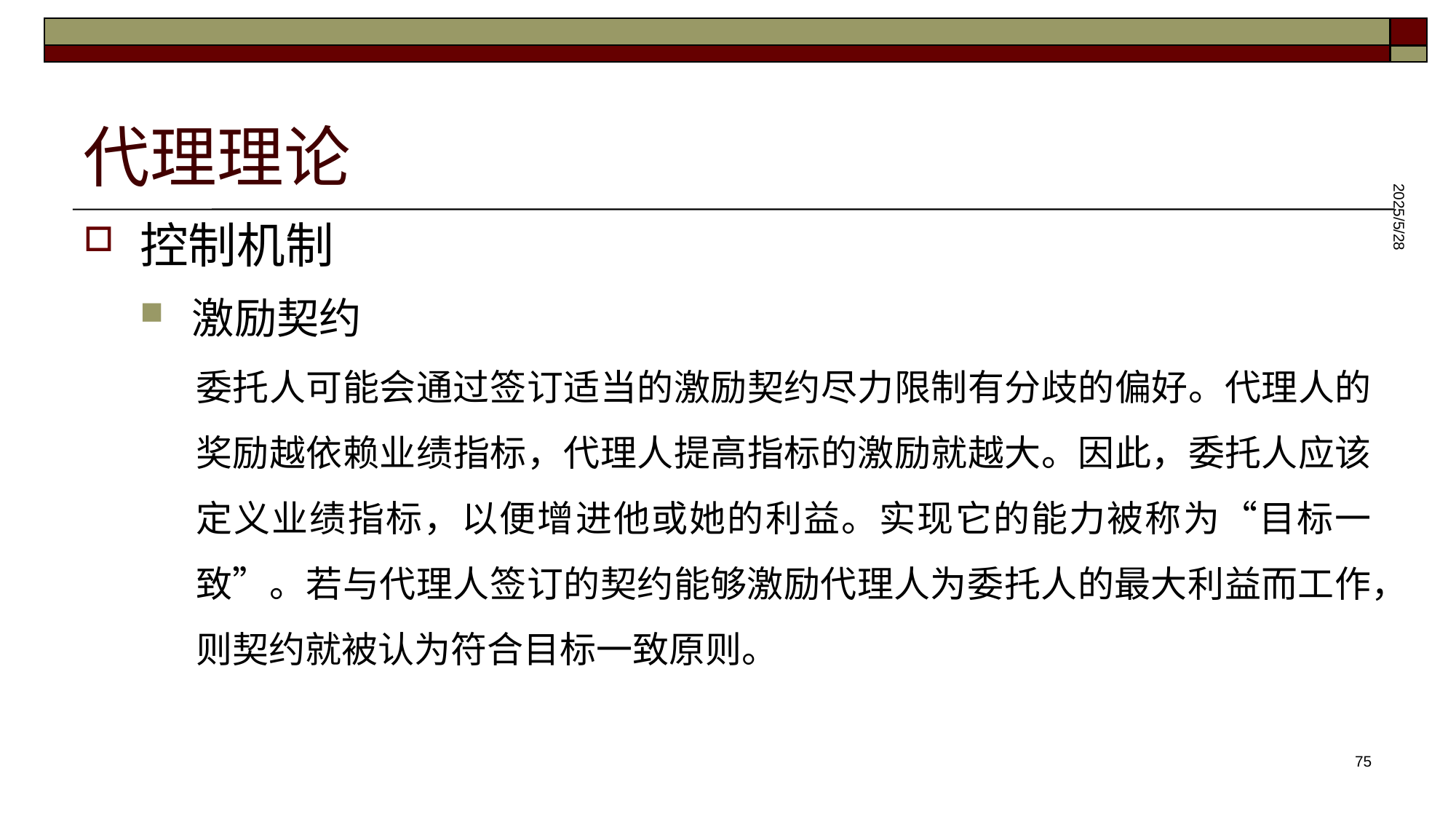

# 代理理论
控制机制
激励契约
委托人可能会通过签订适当的激励契约尽力限制有分歧的偏好。代理人的奖励越依赖业绩指标，代理人提高指标的激励就越大。因此，委托人应该定义业绩指标，以便增进他或她的利益。实现它的能力被称为“目标一致”。若与代理人签订的契约能够激励代理人为委托人的最大利益而工作，则契约就被认为符合目标一致原则。

2025/5/28
75